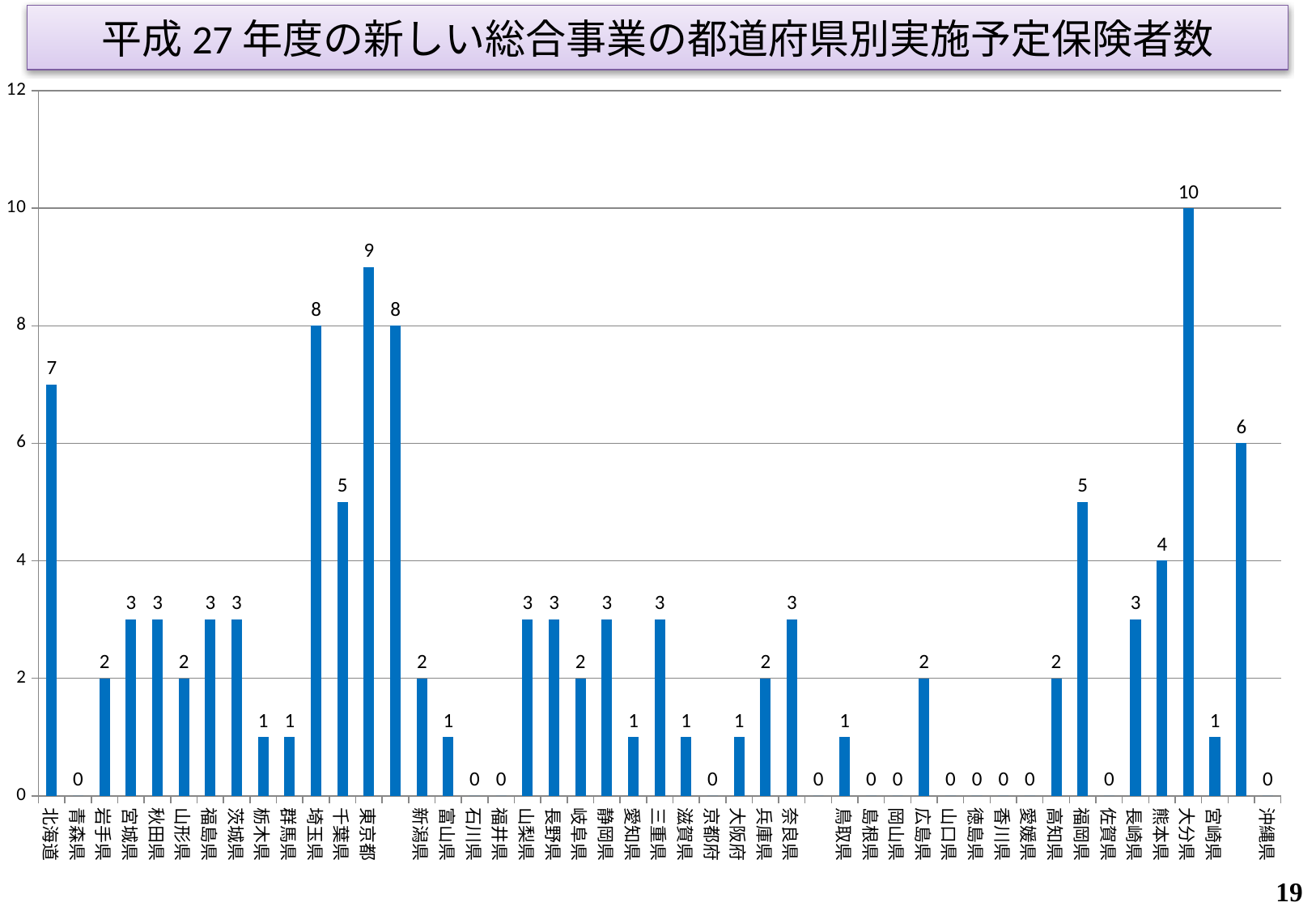

### Chart

| Category | 保険者数 |
|---|---|
| 北海道 | 7.0 |
| 青森県 | 0.0 |
| 岩手県 | 2.0 |
| 宮城県 | 3.0 |
| 秋田県 | 3.0 |
| 山形県 | 2.0 |
| 福島県 | 3.0 |
| 茨城県 | 3.0 |
| 栃木県 | 1.0 |
| 群馬県 | 1.0 |
| 埼玉県 | 8.0 |
| 千葉県 | 5.0 |
| 東京都 | 9.0 |
| 神奈川県 | 8.0 |
| 新潟県 | 2.0 |
| 富山県 | 1.0 |
| 石川県 | 0.0 |
| 福井県 | 0.0 |
| 山梨県 | 3.0 |
| 長野県 | 3.0 |
| 岐阜県 | 2.0 |
| 静岡県 | 3.0 |
| 愛知県 | 1.0 |
| 三重県 | 3.0 |
| 滋賀県 | 1.0 |
| 京都府 | 0.0 |
| 大阪府 | 1.0 |
| 兵庫県 | 2.0 |
| 奈良県 | 3.0 |
| 和歌山県 | 0.0 |
| 鳥取県 | 1.0 |
| 島根県 | 0.0 |
| 岡山県 | 0.0 |
| 広島県 | 2.0 |
| 山口県 | 0.0 |
| 徳島県 | 0.0 |
| 香川県 | 0.0 |
| 愛媛県 | 0.0 |
| 高知県 | 2.0 |
| 福岡県 | 5.0 |
| 佐賀県 | 0.0 |
| 長崎県 | 3.0 |
| 熊本県 | 4.0 |
| 大分県 | 10.0 |
| 宮崎県 | 1.0 |
| 鹿児島県 | 6.0 |
| 沖縄県 | 0.0 |
# 平成27年度の新しい総合事業の都道府県別実施予定保険者数
19